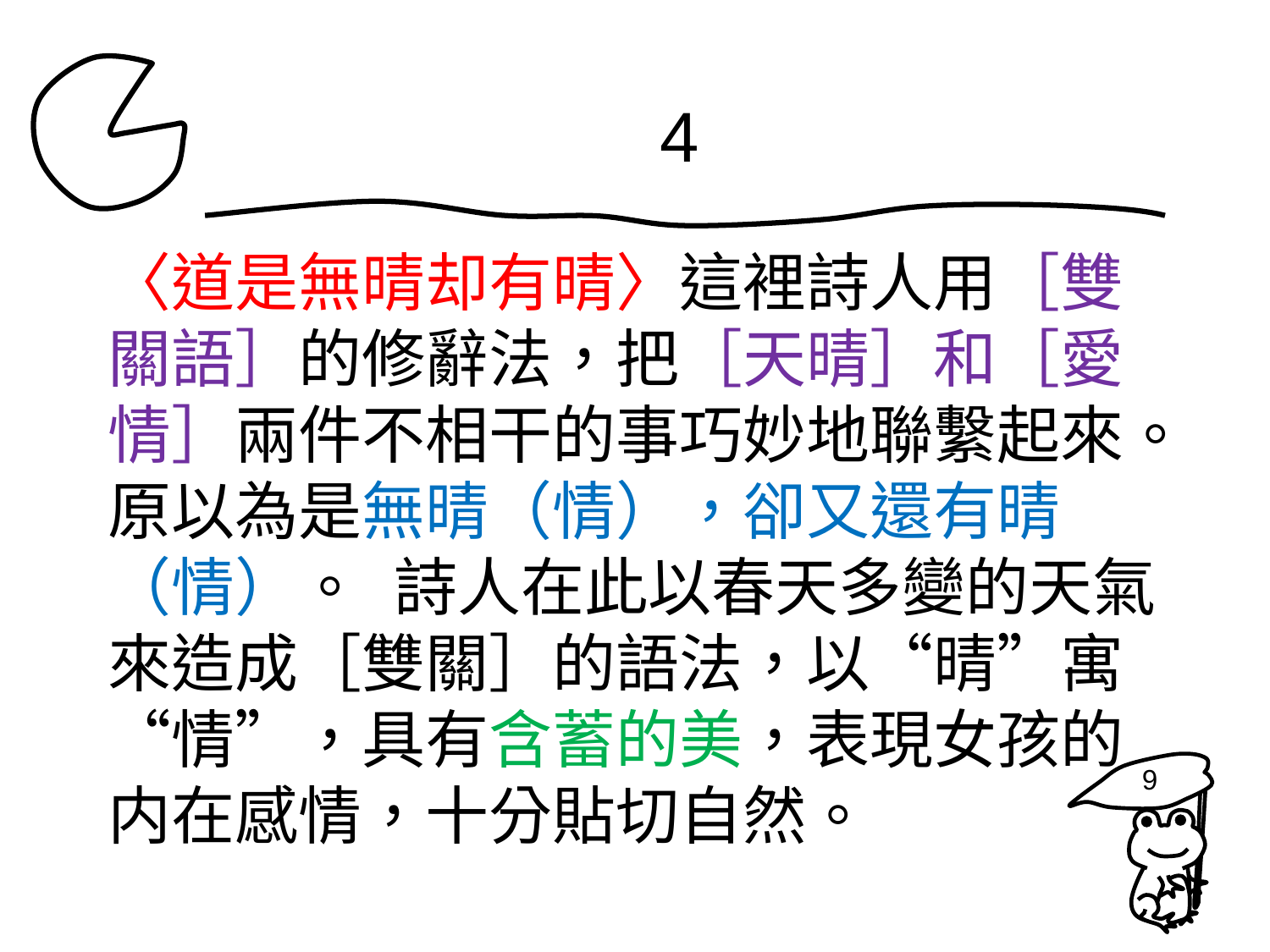

# 4
〈道是無晴却有晴〉這裡詩人用［雙關語］的修辭法，把［天晴］和［愛情］兩件不相干的事巧妙地聯繫起來。原以為是無晴（情），卻又還有晴（情）。 詩人在此以春天多變的天氣來造成［雙關］的語法，以“晴”寓“情”，具有含蓄的美，表現女孩的内在感情，十分貼切自然。
9